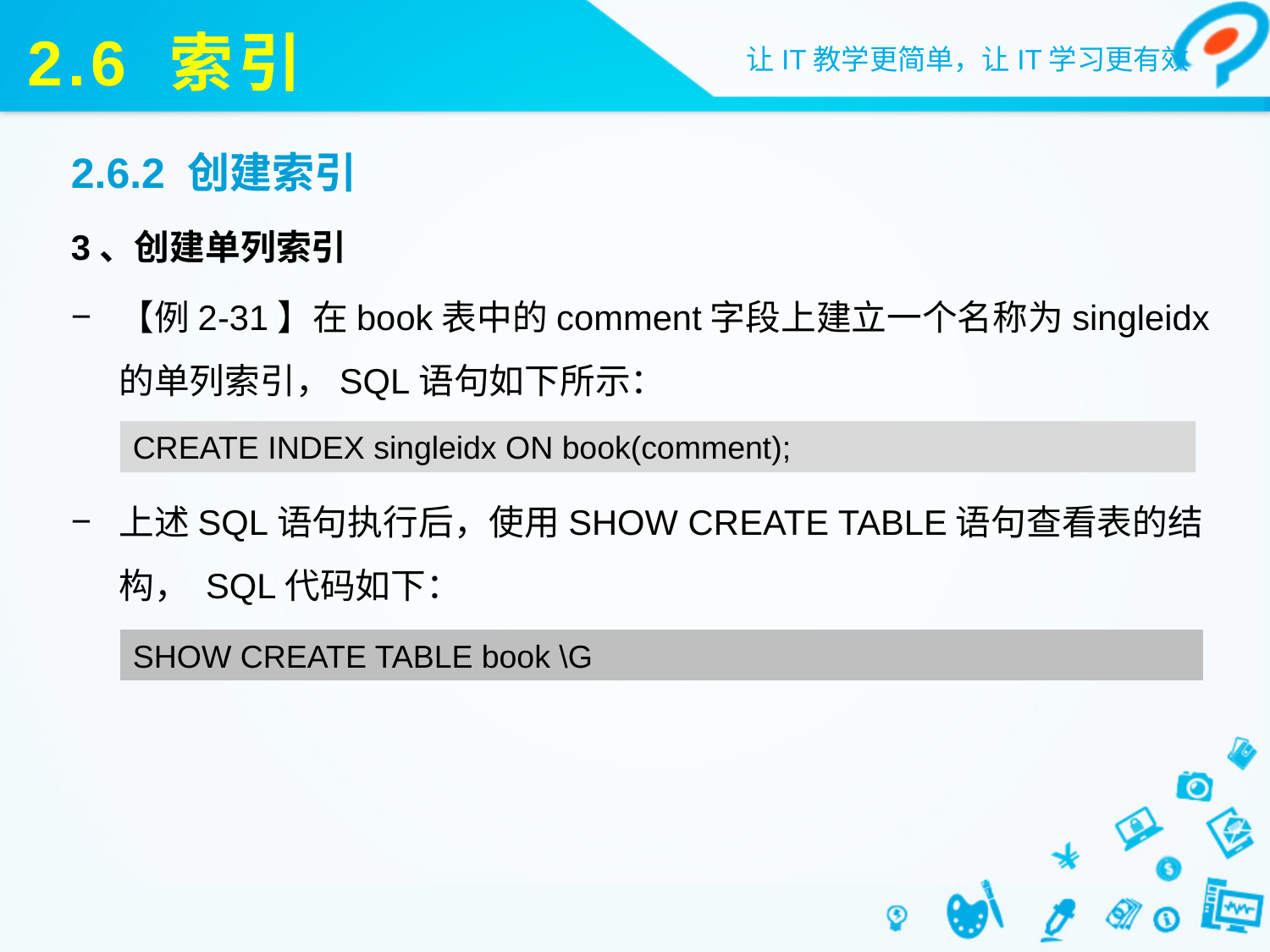

# 2.6 索引
2.6.2 创建索引
3、创建单列索引
【例2-31】在book表中的comment字段上建立一个名称为singleidx的单列索引，SQL语句如下所示：

上述SQL语句执行后，使用SHOW CREATE TABLE语句查看表的结构， SQL代码如下：

CREATE INDEX singleidx ON book(comment);
SHOW CREATE TABLE book \G